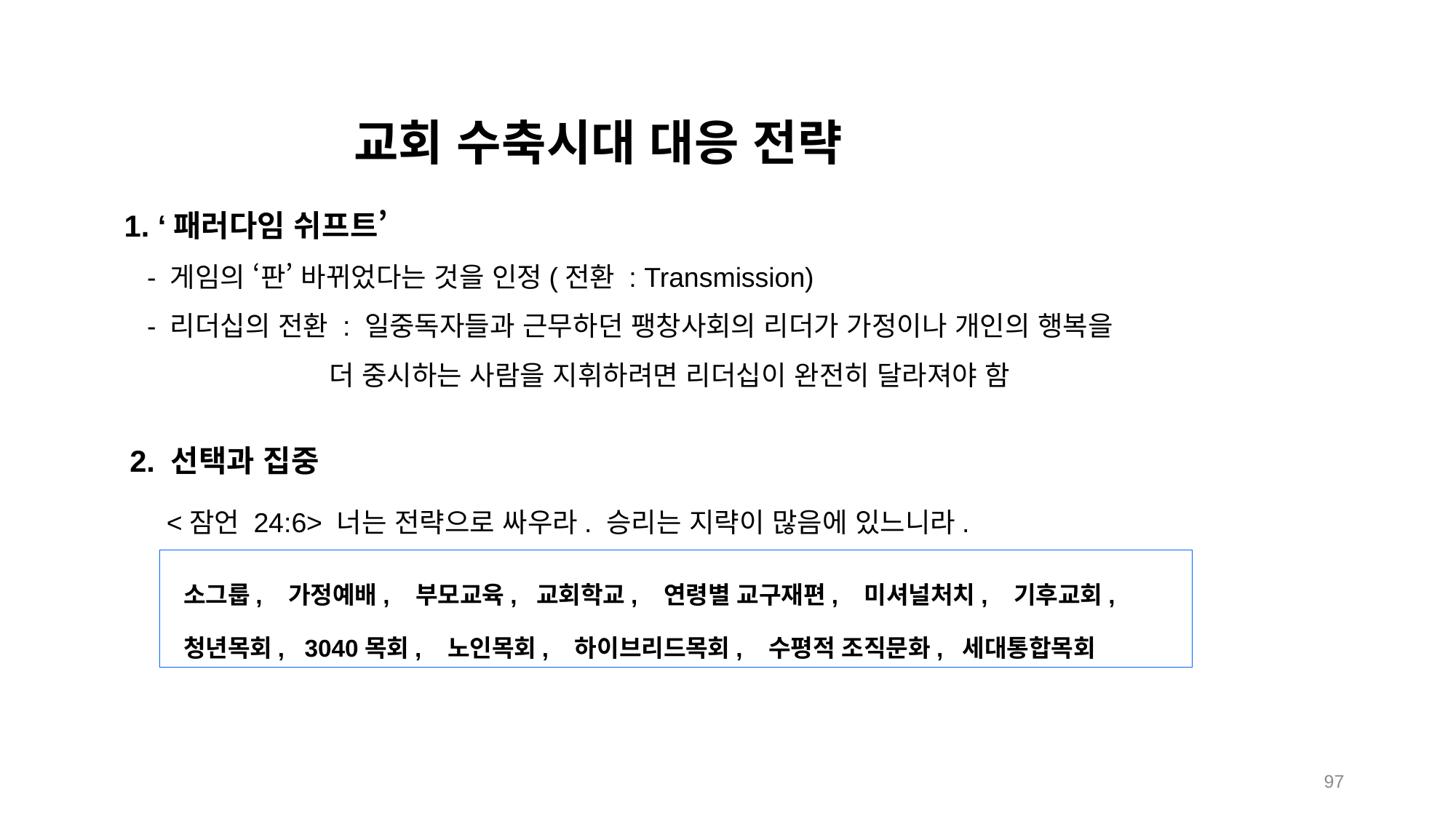

교회 수축시대 대응 전략
1. ‘패러다임 쉬프트’
   - 게임의 ‘판’ 바뀌었다는 것을 인정(전환 : Transmission)
   - 리더십의 전환 : 일중독자들과 근무하던 팽창사회의 리더가 가정이나 개인의 행복을
                          더 중시하는 사람을 지휘하려면 리더십이 완전히 달라져야 함
# 2. 선택과 집중
<잠언 24:6> 너는 전략으로 싸우라. 승리는 지략이 많음에 있느니라.
 소그룹,   가정예배,   부모교육,  교회학교,   연령별 교구재편,   미셔널처치,   기후교회,
 청년목회,   3040목회,   노인목회,   하이브리드목회,   수평적 조직문화,  세대통합목회
97